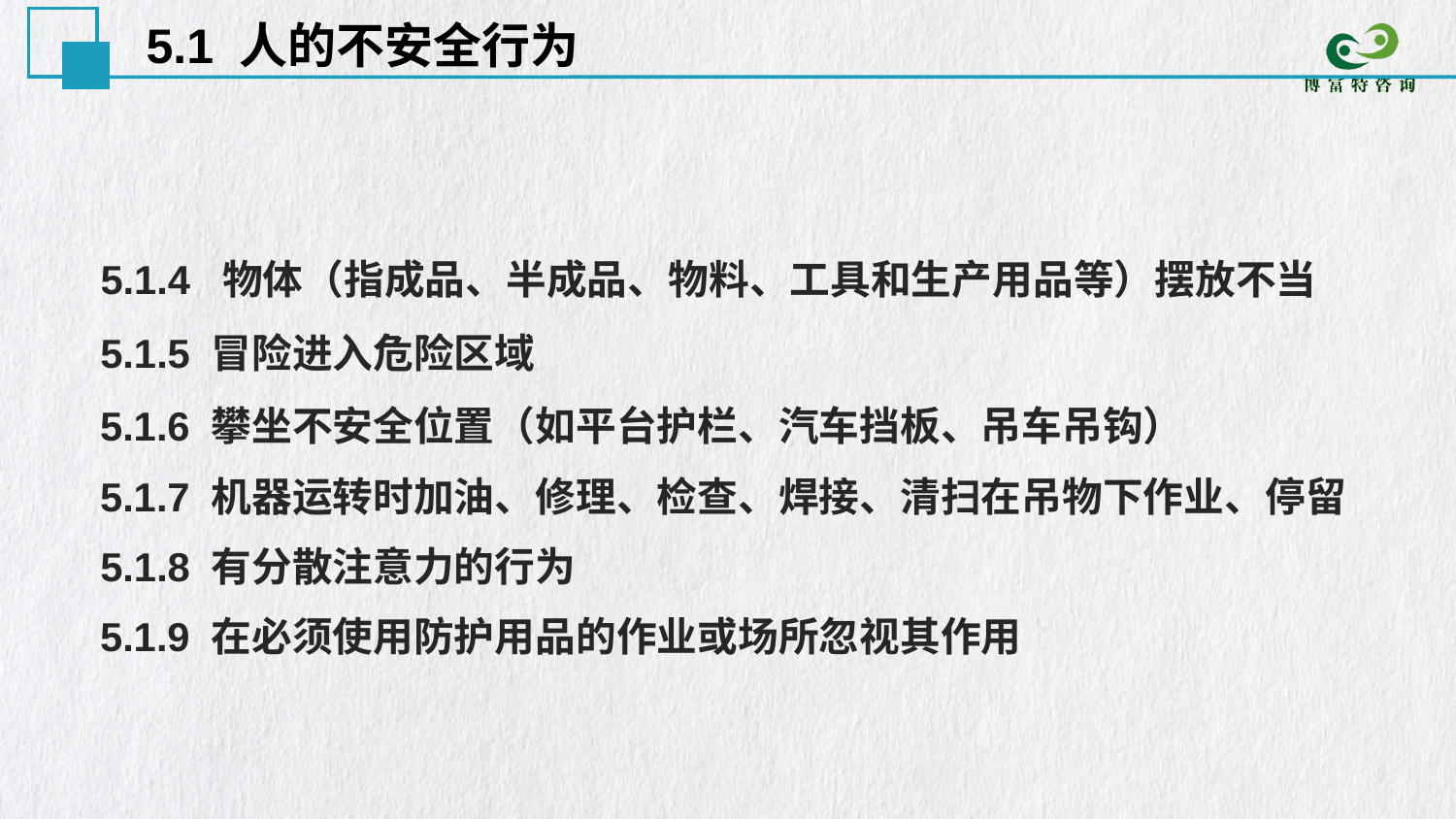

5.1 人的不安全行为

5.1.4  物体（指成品、半成品、物料、工具和生产用品等）摆放不当
5.1.5 冒险进入危险区域
5.1.6 攀坐不安全位置（如平台护栏、汽车挡板、吊车吊钩）
5.1.7 机器运转时加油、修理、检查、焊接、清扫在吊物下作业、停留
5.1.8 有分散注意力的行为
5.1.9 在必须使用防护用品的作业或场所忽视其作用